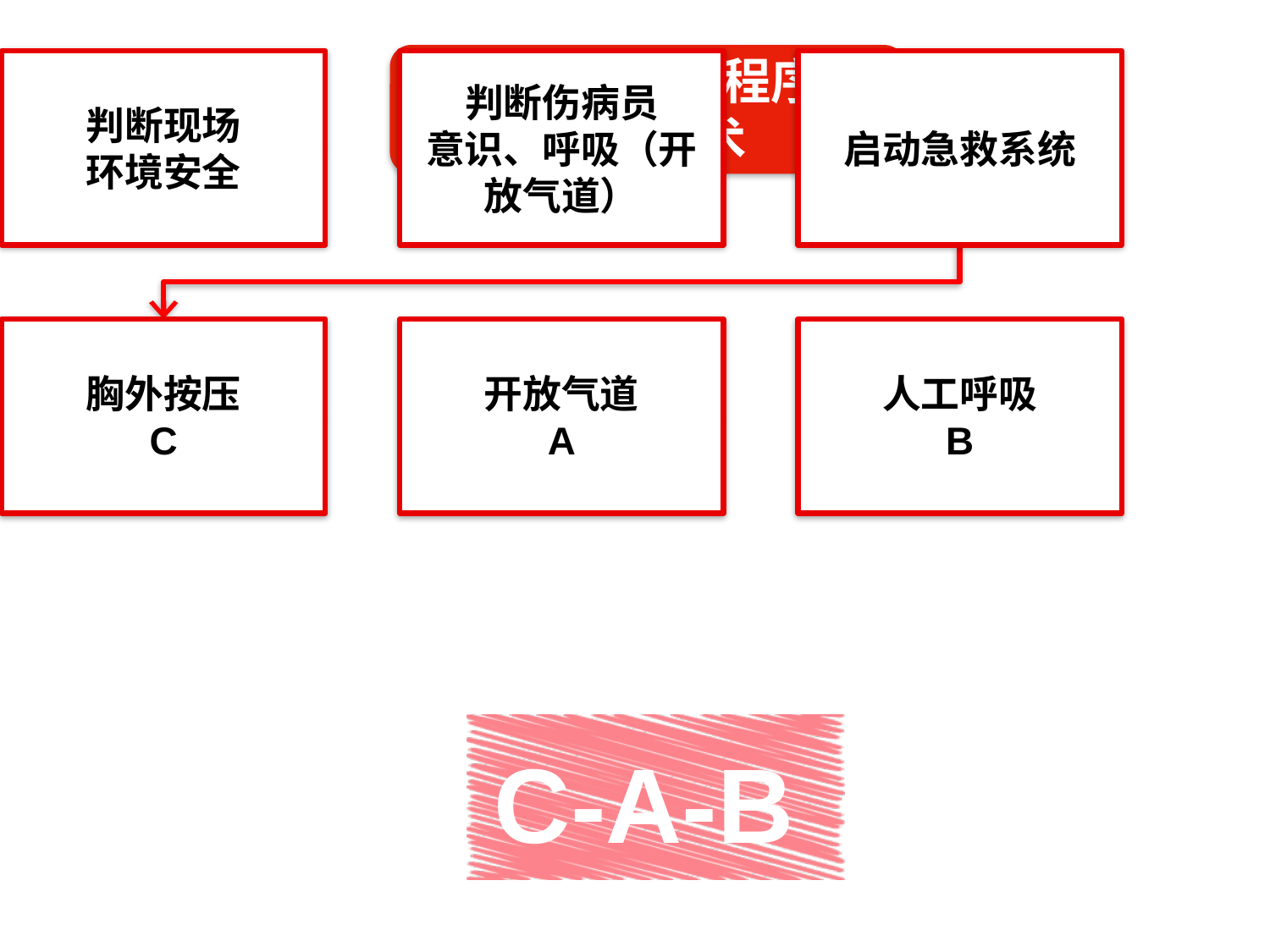

现场心肺复苏程序及操作技术

判断现场
环境安全

判断伤病员
意识、呼吸（开放气道）

启动急救系统

胸外按压
C

开放气道
A
人工呼吸
B

C-A-B